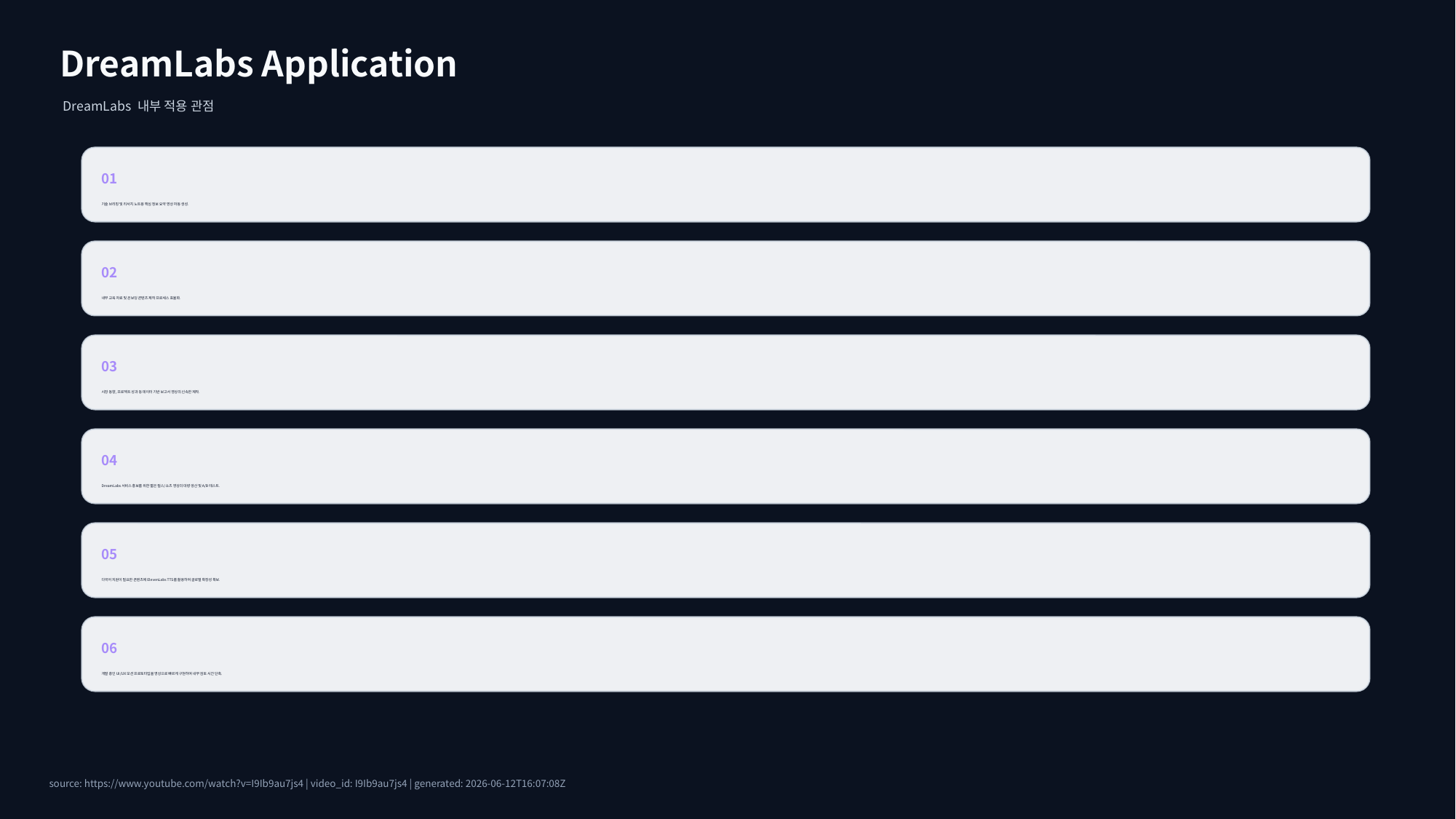

DreamLabs Application
DreamLabs 내부 적용 관점

01
기술 브리핑 및 리서치 노트용 핵심 정보 요약 영상 자동 생성.

02
내부 교육 자료 및 온보딩 콘텐츠 제작 프로세스 효율화.

03
시장 동향, 프로젝트 성과 등 데이터 기반 보고서 영상의 신속한 제작.

04
DreamLabs 서비스 홍보를 위한 짧은 릴스/쇼츠 영상의 대량 생산 및 A/B 테스트.

05
다국어 지원이 필요한 콘텐츠에 ElevenLabs TTS를 활용하여 글로벌 확장성 확보.

06
개발 중인 UI/UX 모션 프로토타입을 영상으로 빠르게 구현하여 내부 검토 시간 단축.
source: https://www.youtube.com/watch?v=I9Ib9au7js4 | video_id: I9Ib9au7js4 | generated: 2026-06-12T16:07:08Z